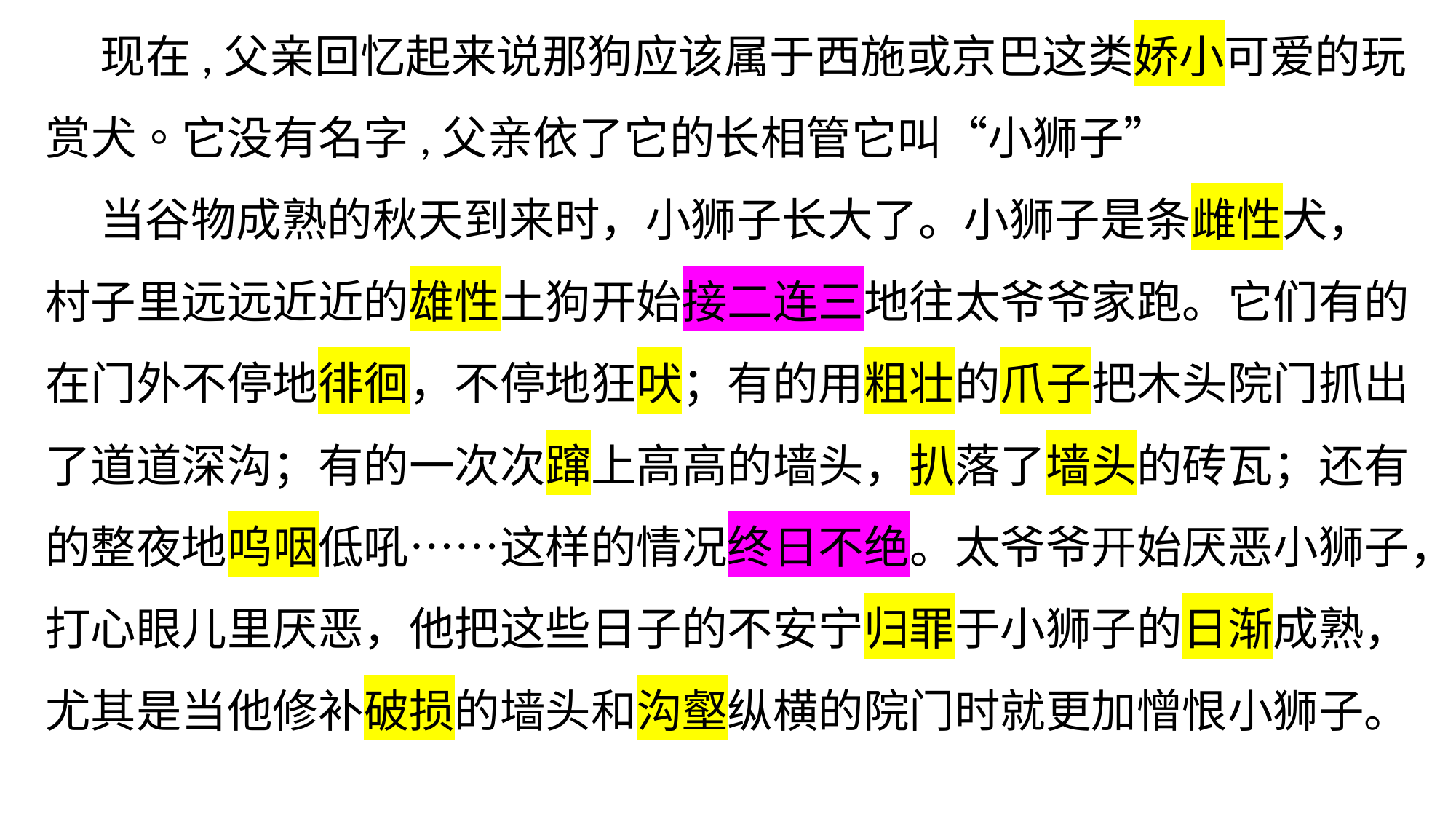

现在,父亲回忆起来说那狗应该属于西施或京巴这类娇小可爱的玩赏犬。它没有名字,父亲依了它的长相管它叫“小狮子”
当谷物成熟的秋天到来时，小狮子长大了。小狮子是条雌性犬，村子里远远近近的雄性土狗开始接二连三地往太爷爷家跑。它们有的在门外不停地徘徊，不停地狂吠；有的用粗壮的爪子把木头院门抓出了道道深沟；有的一次次蹿上高高的墙头，扒落了墙头的砖瓦；还有的整夜地呜咽低吼……这样的情况终日不绝。太爷爷开始厌恶小狮子，打心眼儿里厌恶，他把这些日子的不安宁归罪于小狮子的日渐成熟，尤其是当他修补破损的墙头和沟壑纵横的院门时就更加憎恨小狮子。